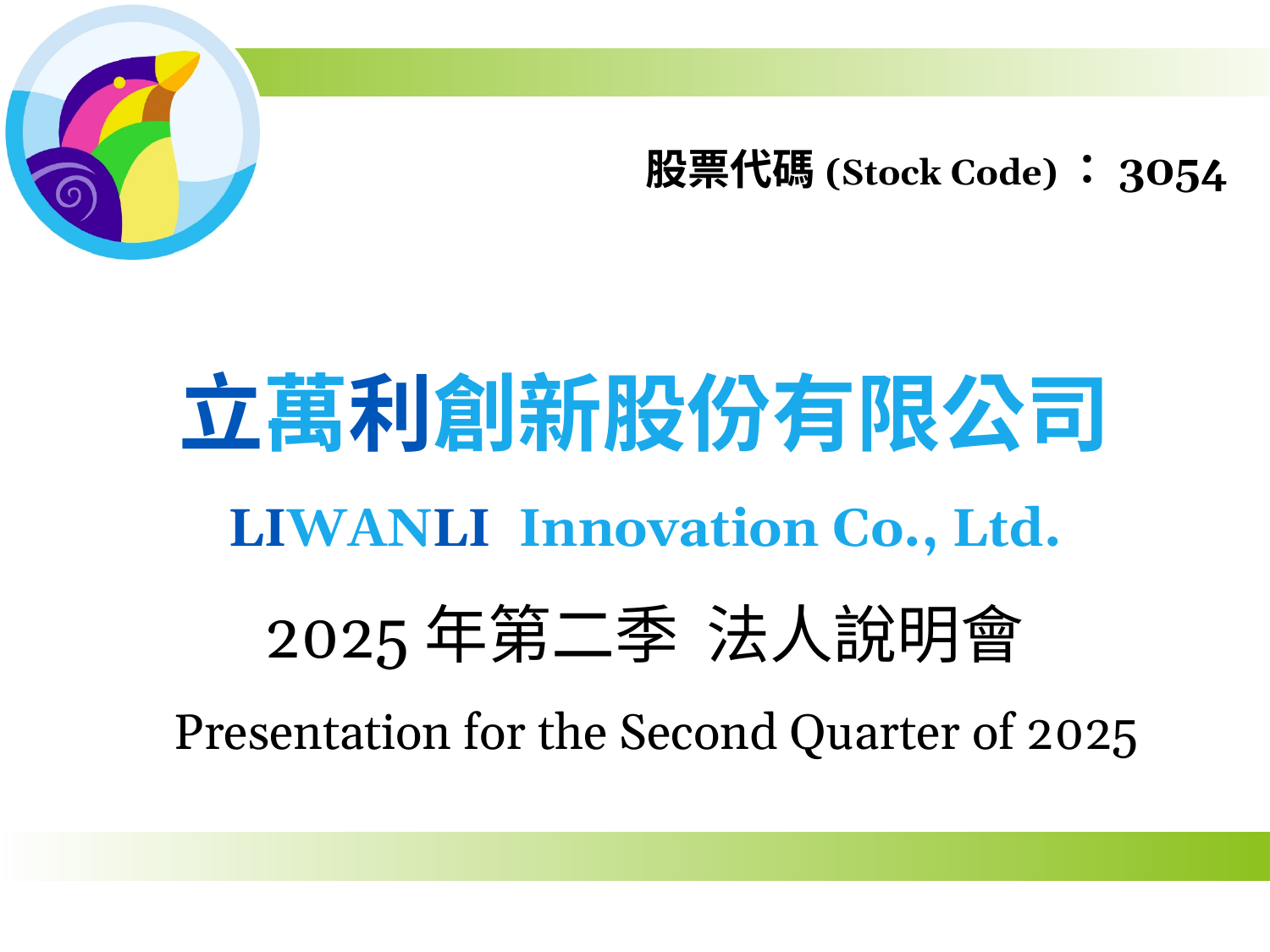

股票代碼(Stock Code)：3054
# 立萬利創新股份有限公司 LIWANLI  Innovation Co., Ltd. 2025年第二季  法人說明會 Presentation for the Second Quarter of 2025